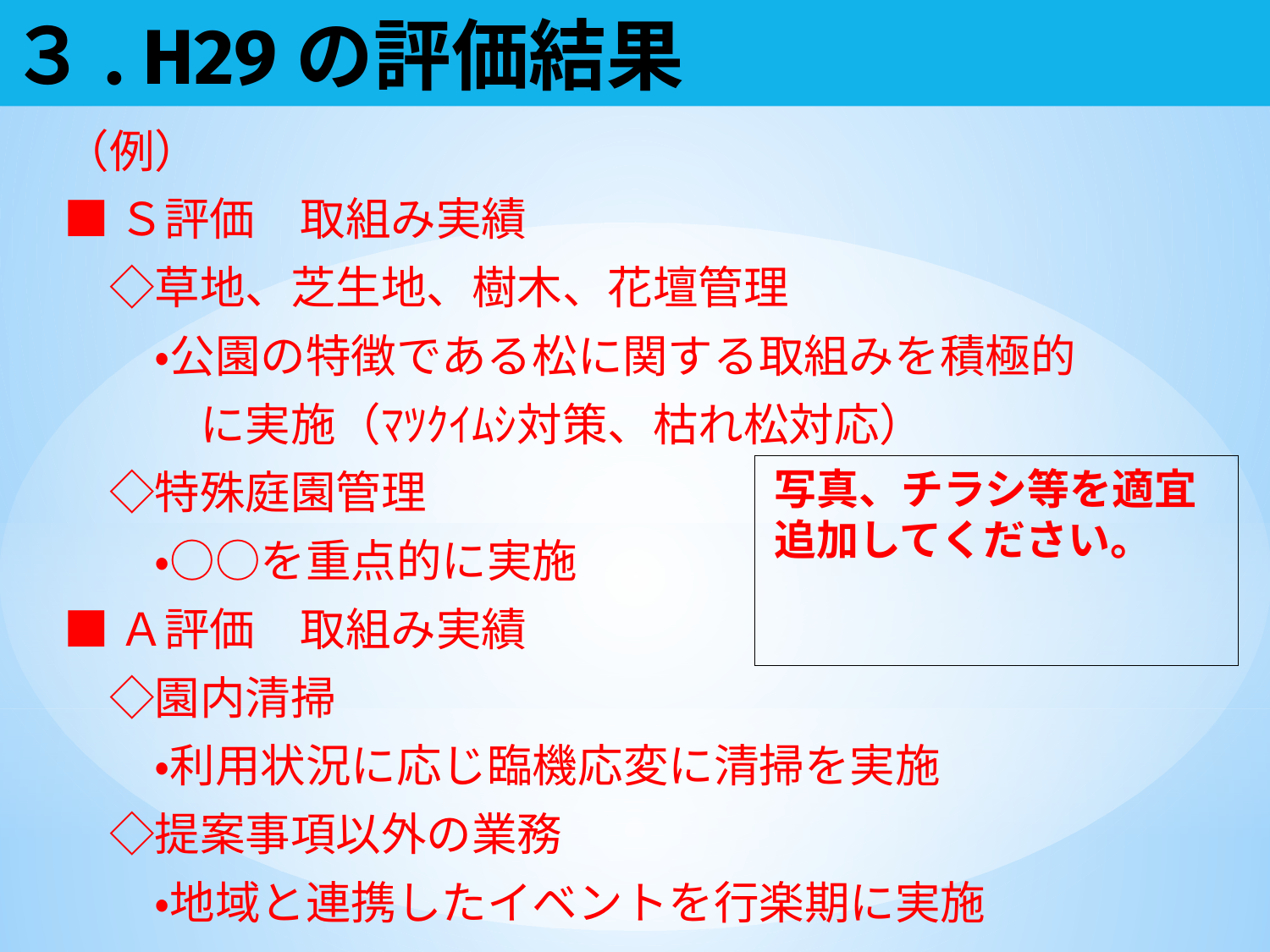

# ３. H29の評価結果
（例）
■Ｓ評価　取組み実績
　◇草地、芝生地、樹木、花壇管理
　　・公園の特徴である松に関する取組みを積極的
　　　に実施（ﾏﾂｸｲﾑｼ対策、枯れ松対応）
　◇特殊庭園管理
　　・○○を重点的に実施
■Ａ評価　取組み実績
　◇園内清掃
　　・利用状況に応じ臨機応変に清掃を実施
　◇提案事項以外の業務
　　・地域と連携したイベントを行楽期に実施
写真、チラシ等を適宜追加してください。